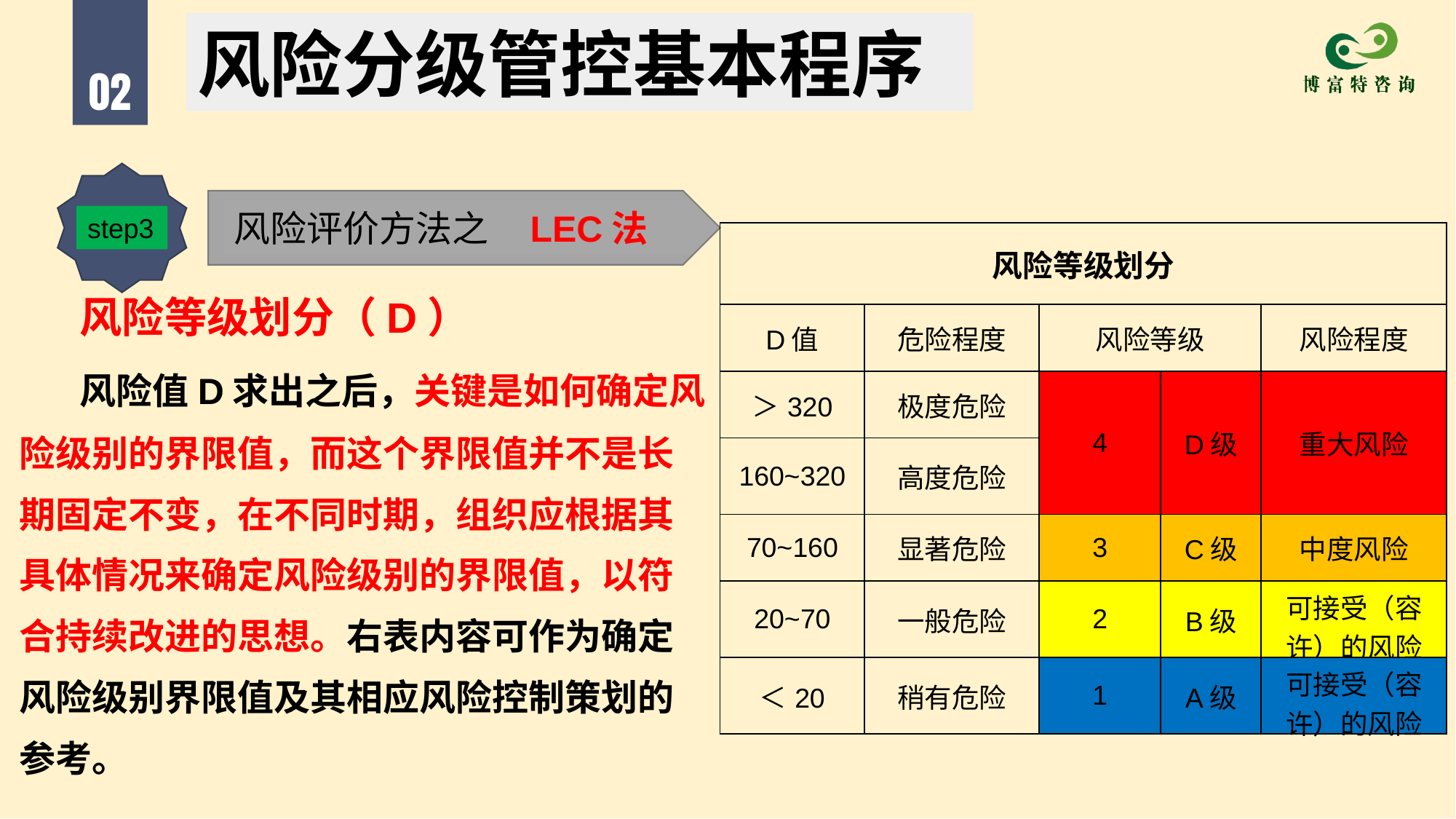

风险分级管控基本程序
02

风险评价方法之    LEC法
step3
| 风险等级划分 |  |  |  |  |
| --- | --- | --- | --- | --- |
| D值 | 危险程度 | 风险等级 |  | 风险程度 |
| ＞320 | 极度危险 | 4 | D级 | 重大风险 |
| 160~320 | 高度危险 |  |  |  |
| 70~160 | 显著危险 | 3 | C级 | 中度风险 |
| 20~70 | 一般危险 | 2 | B级 | 可接受（容许）的风险 |
| ＜20 | 稍有危险 | 1 | A级 | 可接受（容许）的风险 |
 风险等级划分（D）
 风险值D求出之后，关键是如何确定风险级别的界限值，而这个界限值并不是长期固定不变，在不同时期，组织应根据其具体情况来确定风险级别的界限值，以符合持续改进的思想。右表内容可作为确定风险级别界限值及其相应风险控制策划的参考。